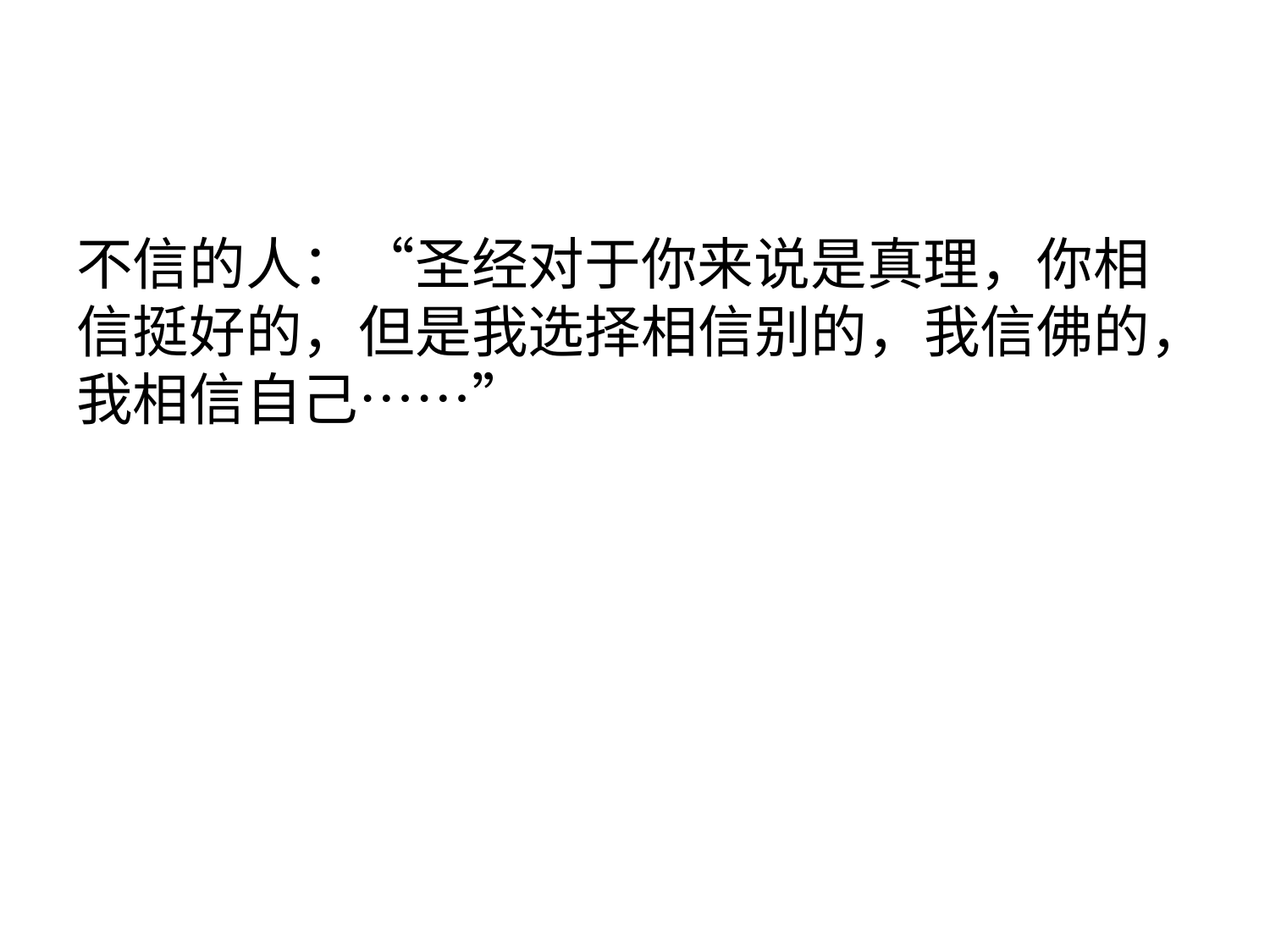

#
不信的人：“圣经对于你来说是真理，你相信挺好的，但是我选择相信别的，我信佛的，我相信自己……”